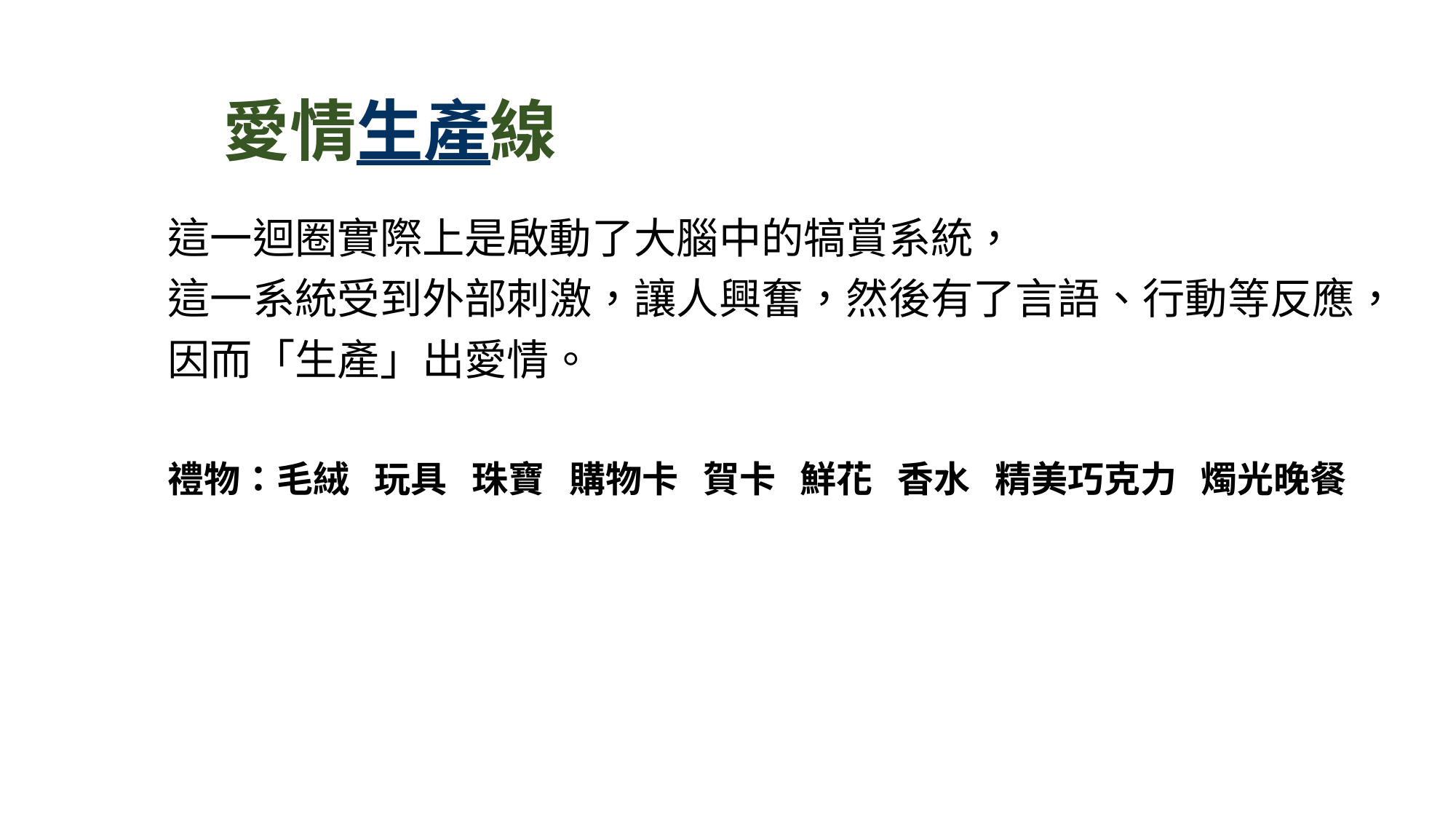

# 愛情生產線
這一迴圈實際上是啟動了大腦中的犒賞系統，
這一系統受到外部刺激，讓人興奮，然後有了言語、行動等反應，
因而「生產」出愛情。

禮物：毛絨   玩具   珠寶   購物卡   賀卡   鮮花   香水   精美巧克力   燭光晚餐